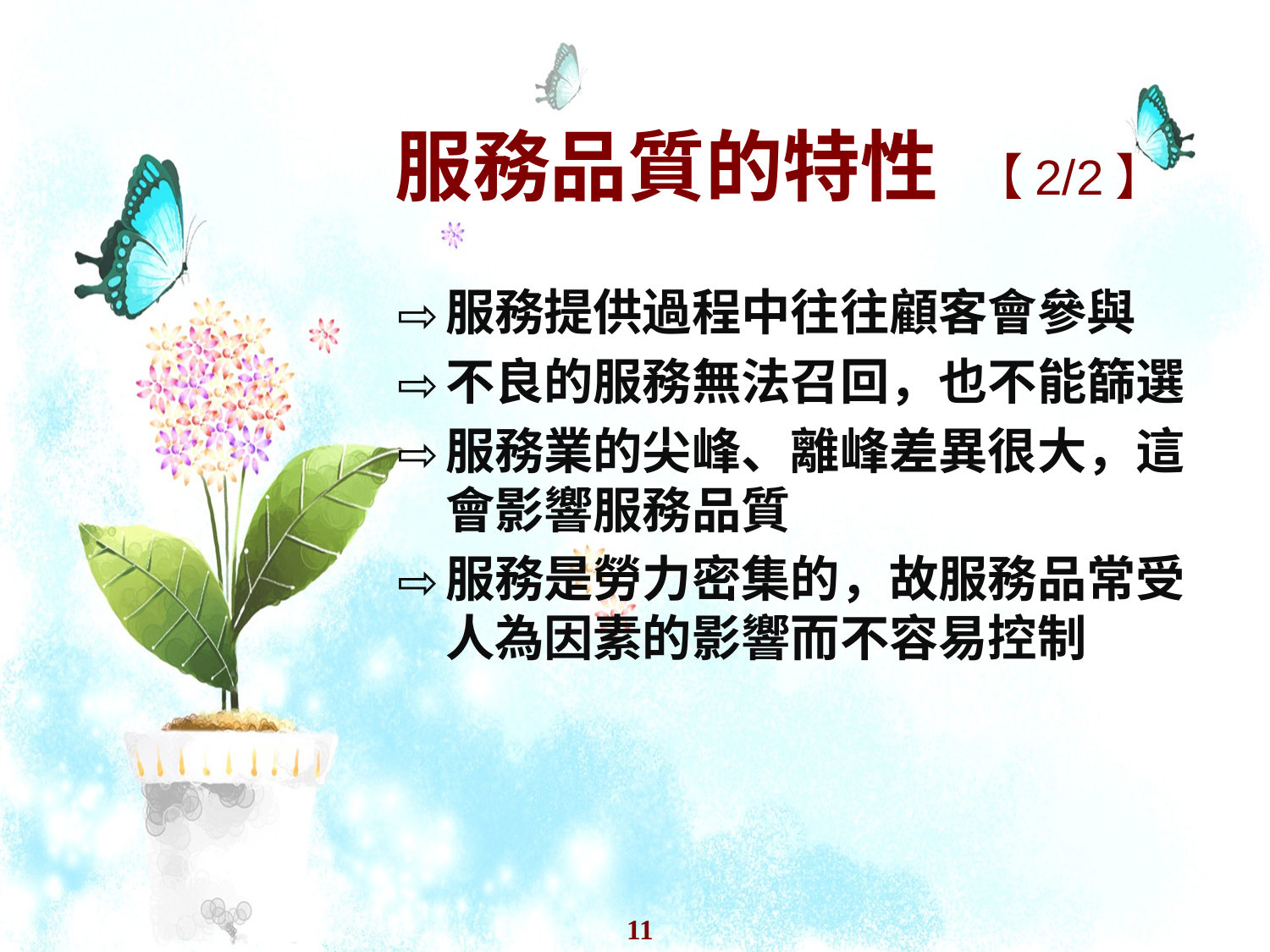

# 服務品質的特性  【2/2】
服務提供過程中往往顧客會參與
不良的服務無法召回，也不能篩選
服務業的尖峰、離峰差異很大，這會影響服務品質
服務是勞力密集的，故服務品常受人為因素的影響而不容易控制